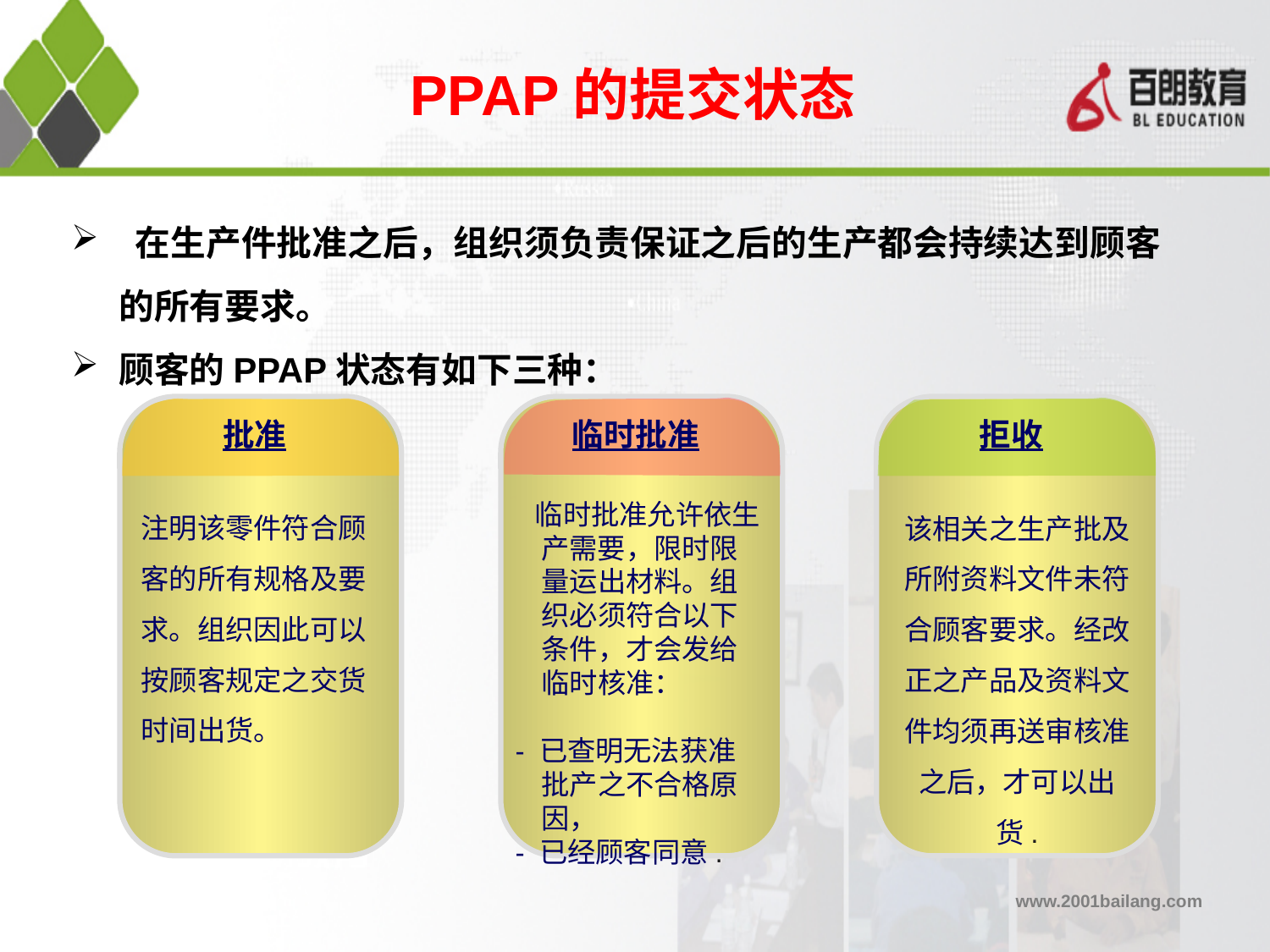

# PPAP的提交状态
 在生产件批准之后，组织须负责保证之后的生产都会持续达到顾客的所有要求。
顾客的PPAP状态有如下三种：

批准
临时批准
拒收

注明该零件符合顾客的所有规格及要求。组织因此可以按顾客规定之交货时间出货。
该相关之生产批及所附资料文件未符合顾客要求。经改正之产品及资料文件均须再送审核准之后，才可以出货.
  临时批准允许依生产需要，限时限量运出材料。组织必须符合以下条件，才会发给临时核准：

- 已查明无法获准批产之不合格原因，
- 已经顾客同意.